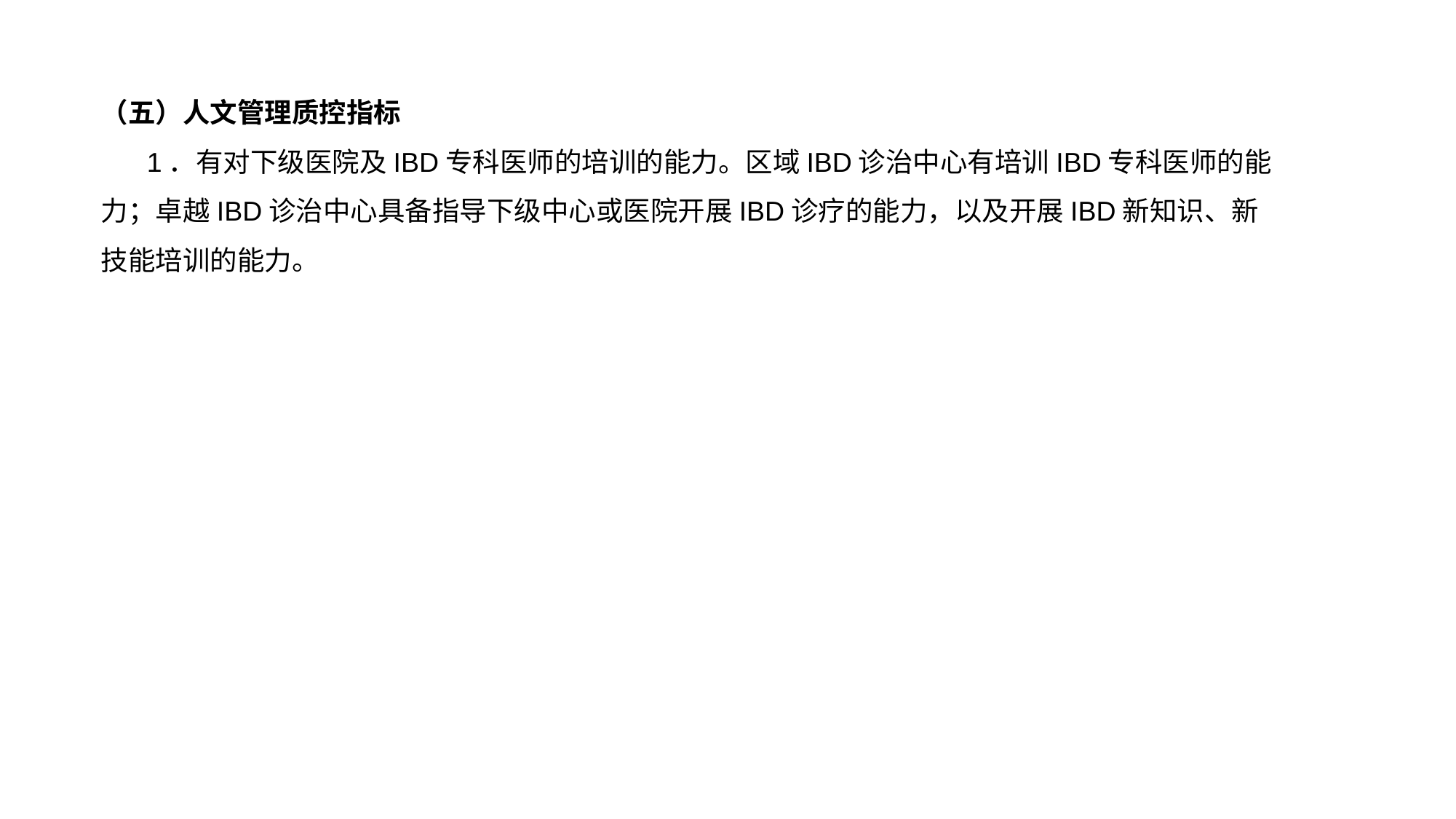

（五）人文管理质控指标
      1．有对下级医院及IBD专科医师的培训的能力。区域IBD诊治中心有培训IBD专科医师的能力；卓越IBD诊治中心具备指导下级中心或医院开展IBD诊疗的能力，以及开展IBD新知识、新技能培训的能力。